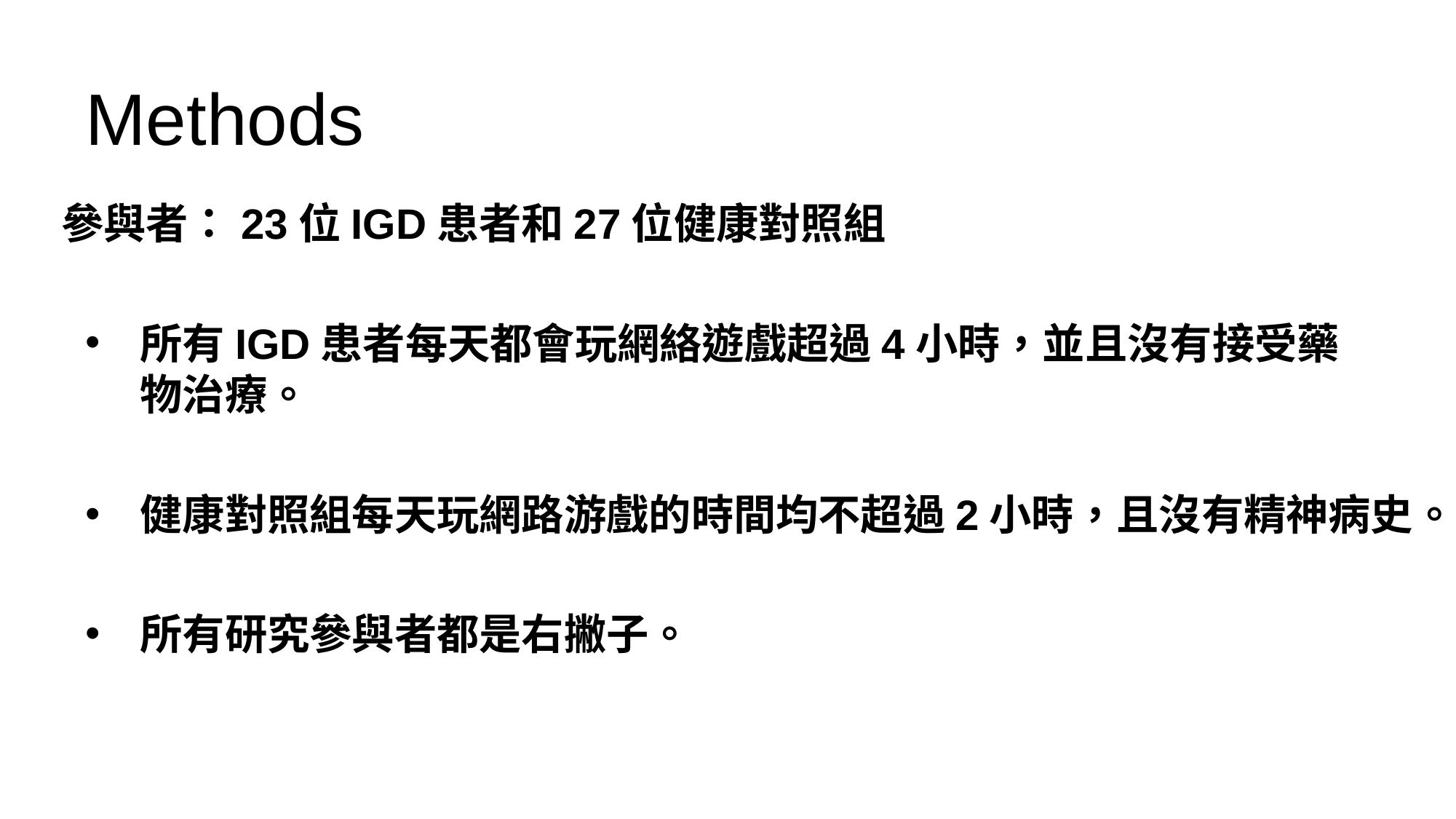

Methods
參與者：23位IGD患者和27位健康對照組
所有IGD患者每天都會玩網絡遊戲超過4小時，並且沒有接受藥物治療。
健康對照組每天玩網路游戲的時間均不超過2小時，且沒有精神病史。
所有研究參與者都是右撇子。